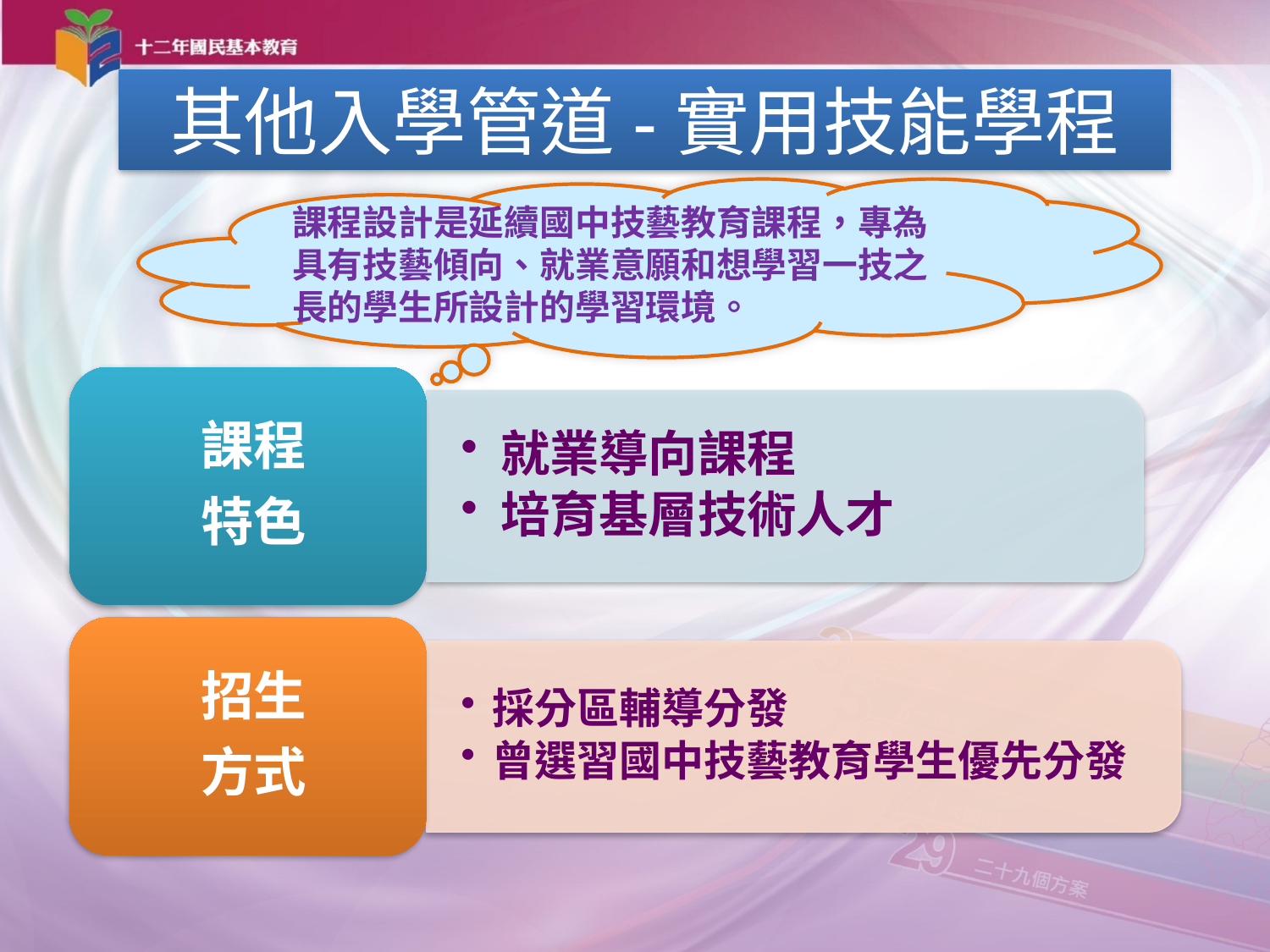

其他入學管道-實用技能學程
課程設計是延續國中技藝教育課程，專為具有技藝傾向、就業意願和想學習一技之長的學生所設計的學習環境。
就業導向課程
培育基層技術人才
課程
特色
採分區輔導分發
曾選習國中技藝教育學生優先分發
招生
方式